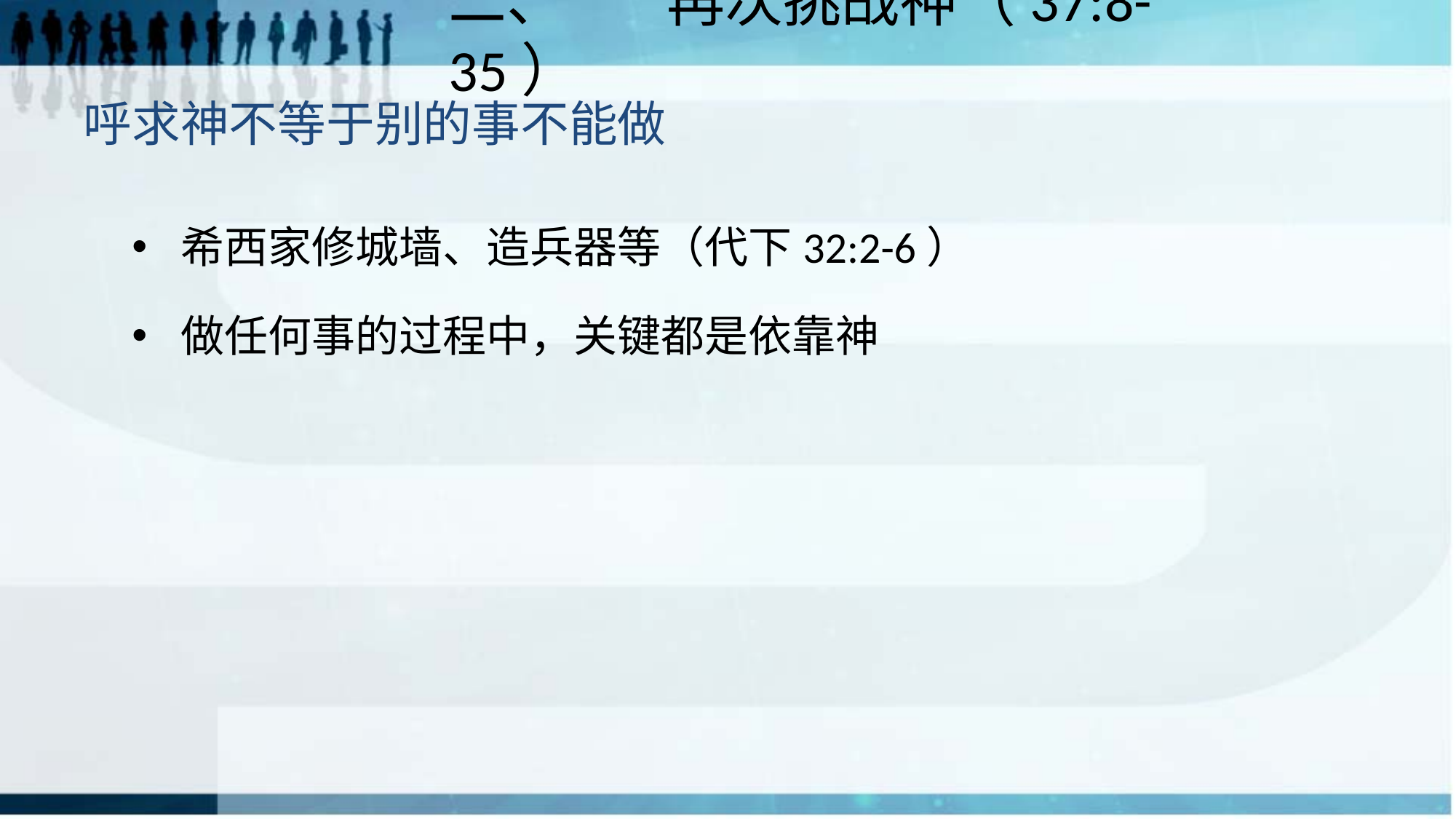

二、	再次挑战神（37:8-35）
# 呼求神不等于别的事不能做
希西家修城墙、造兵器等（代下32:2-6）
做任何事的过程中，关键都是依靠神